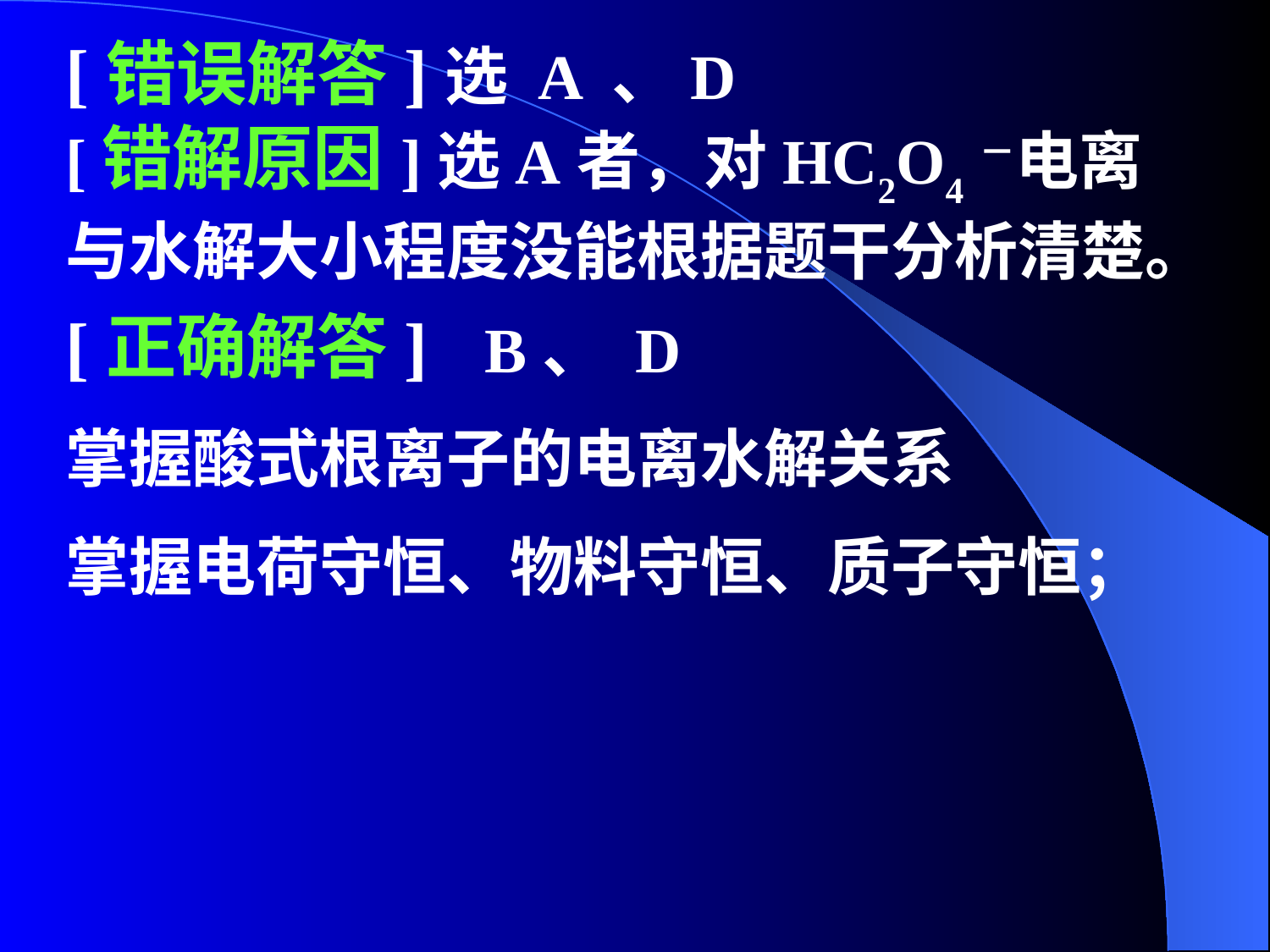

[错误解答]选 A 、D
[错解原因]选A者，对HC2O4－电离与水解大小程度没能根据题干分析清楚。
[正确解答]    B、 D
掌握酸式根离子的电离水解关系
掌握电荷守恒、物料守恒、质子守恒；

84